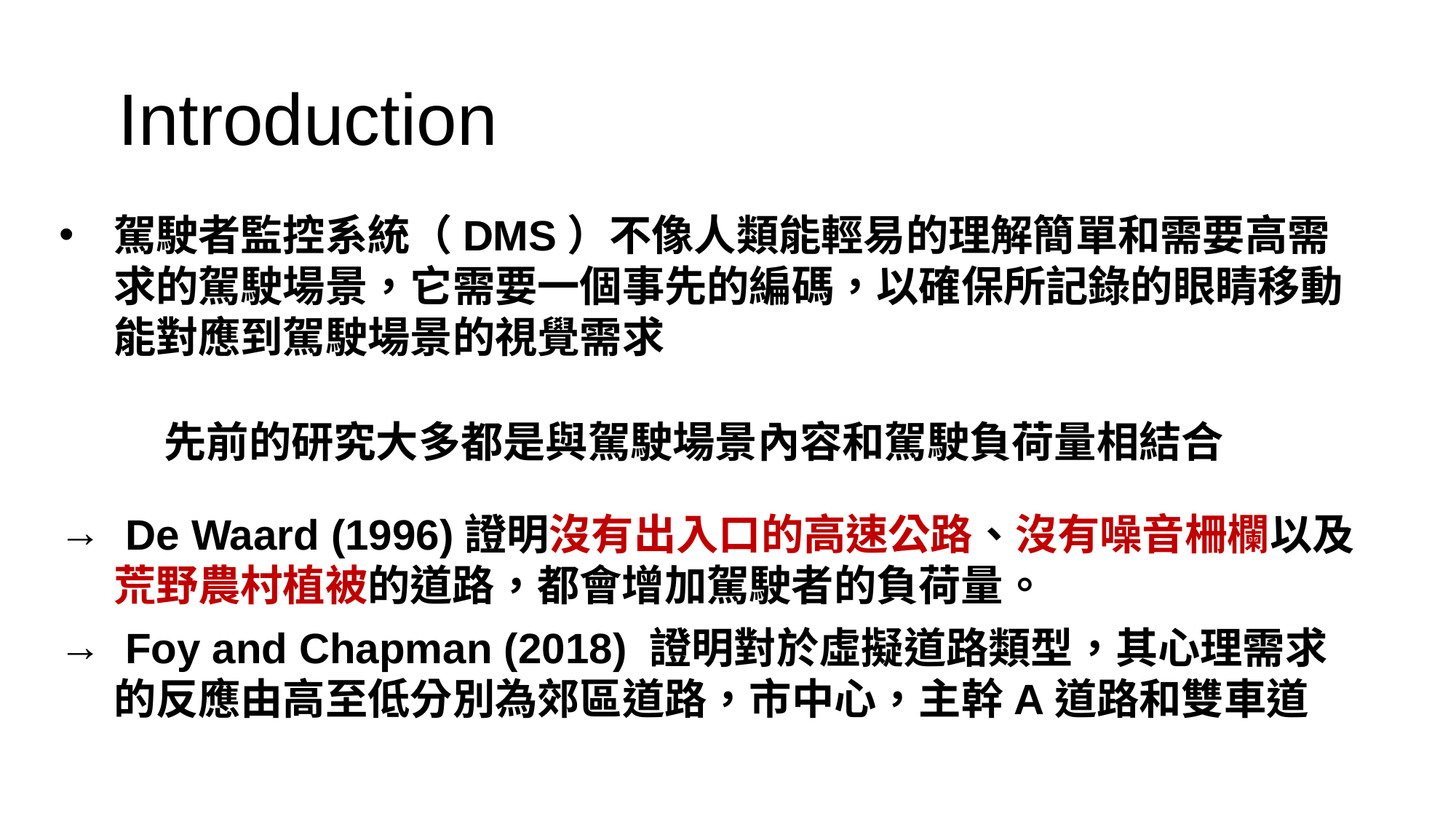

Introduction
駕駛者監控系統（DMS）不像人類能輕易的理解簡單和需要高需求的駕駛場景，它需要一個事先的編碼，以確保所記錄的眼睛移動能對應到駕駛場景的視覺需求
先前的研究大多都是與駕駛場景內容和駕駛負荷量相結合
 De Waard (1996)證明沒有出入口的高速公路、沒有噪音柵欄以及荒野農村植被的道路，都會增加駕駛者的負荷量。
 Foy and Chapman (2018) 證明對於虛擬道路類型，其心理需求的反應由高至低分別為郊區道路，市中心，主幹A道路和雙車道